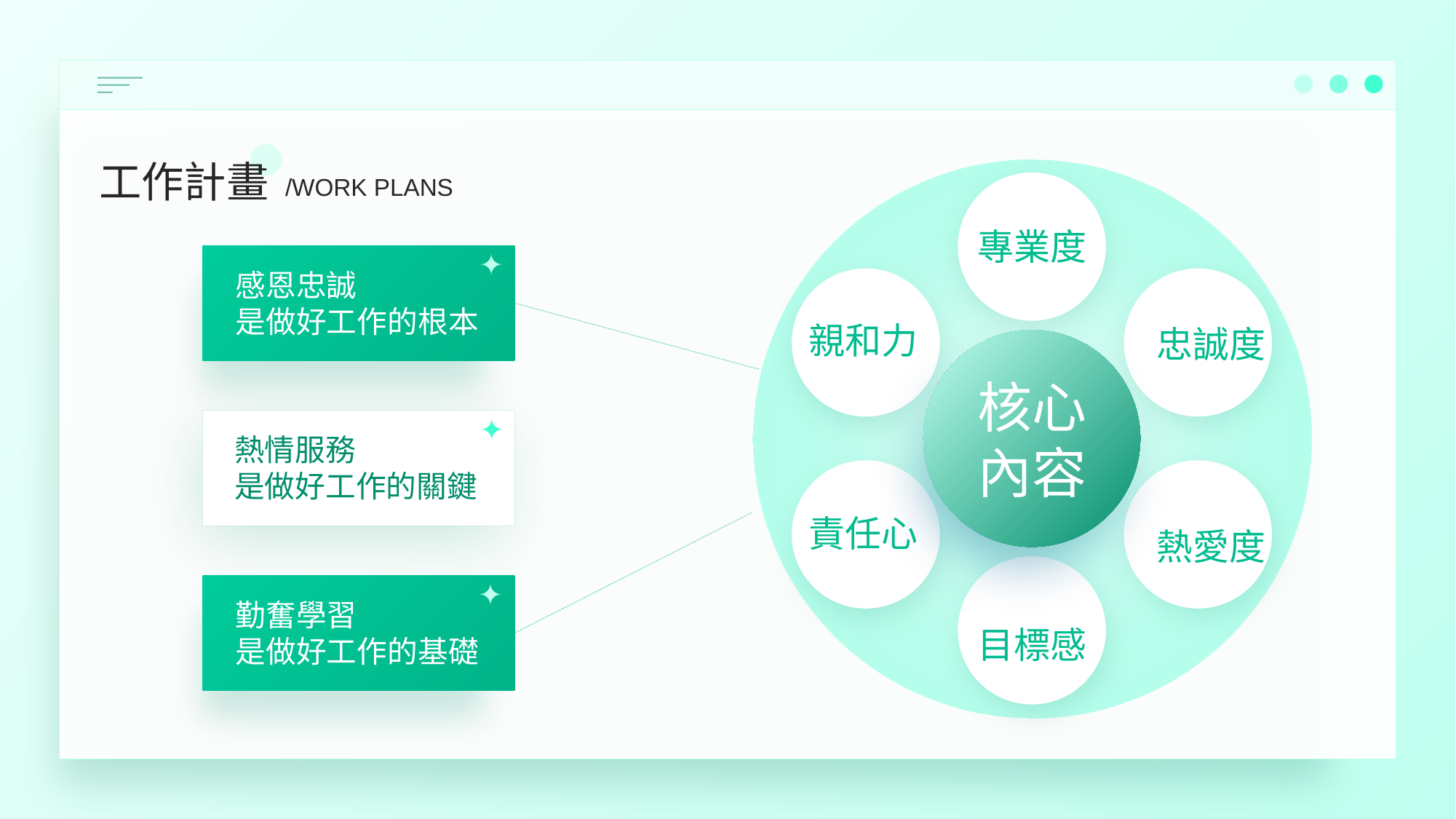

工作計畫

廣泛
曝光

核心
內容

專業度
親和力
忠誠度
責任心
熱愛度
目標感
/WORK PLANS

感恩忠誠
是做好工作的根本

熱情服務
是做好工作的關鍵

勤奮學習
是做好工作的基礎